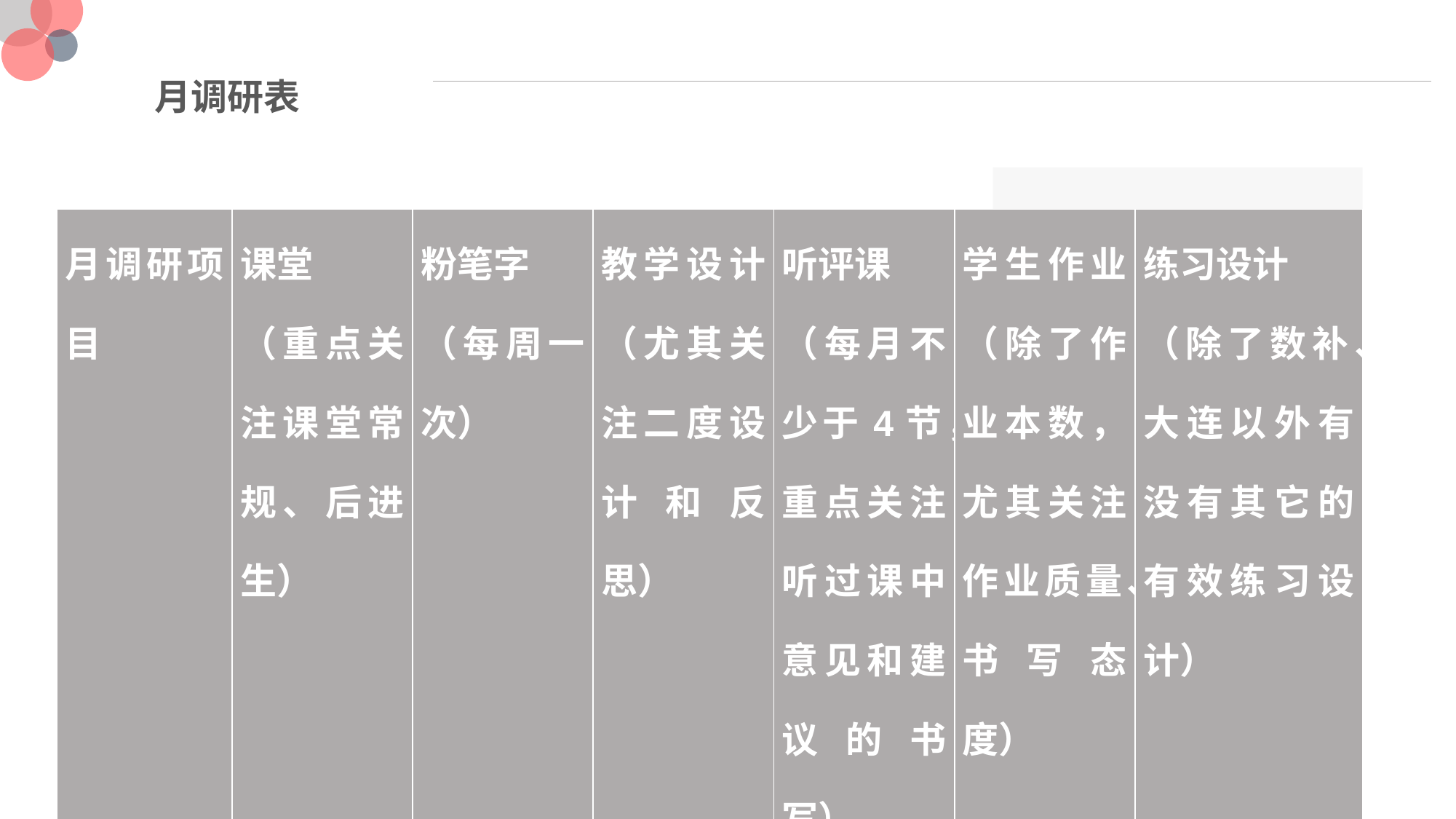

月调研表

| 月调研项目 | 课堂 （重点关注课堂常规、后进生） | 粉笔字 （每周一次） | 教学设计（尤其关注二度设计和反思） | 听评课 （每月不少于4节，重点关注听过课中意见和建议的书写） | 学生作业（除了作业本数，尤其关注作业质量、书写态度） | 练习设计 （除了数补、大连以外有没有其它的有效练习设计） |
| --- | --- | --- | --- | --- | --- | --- |